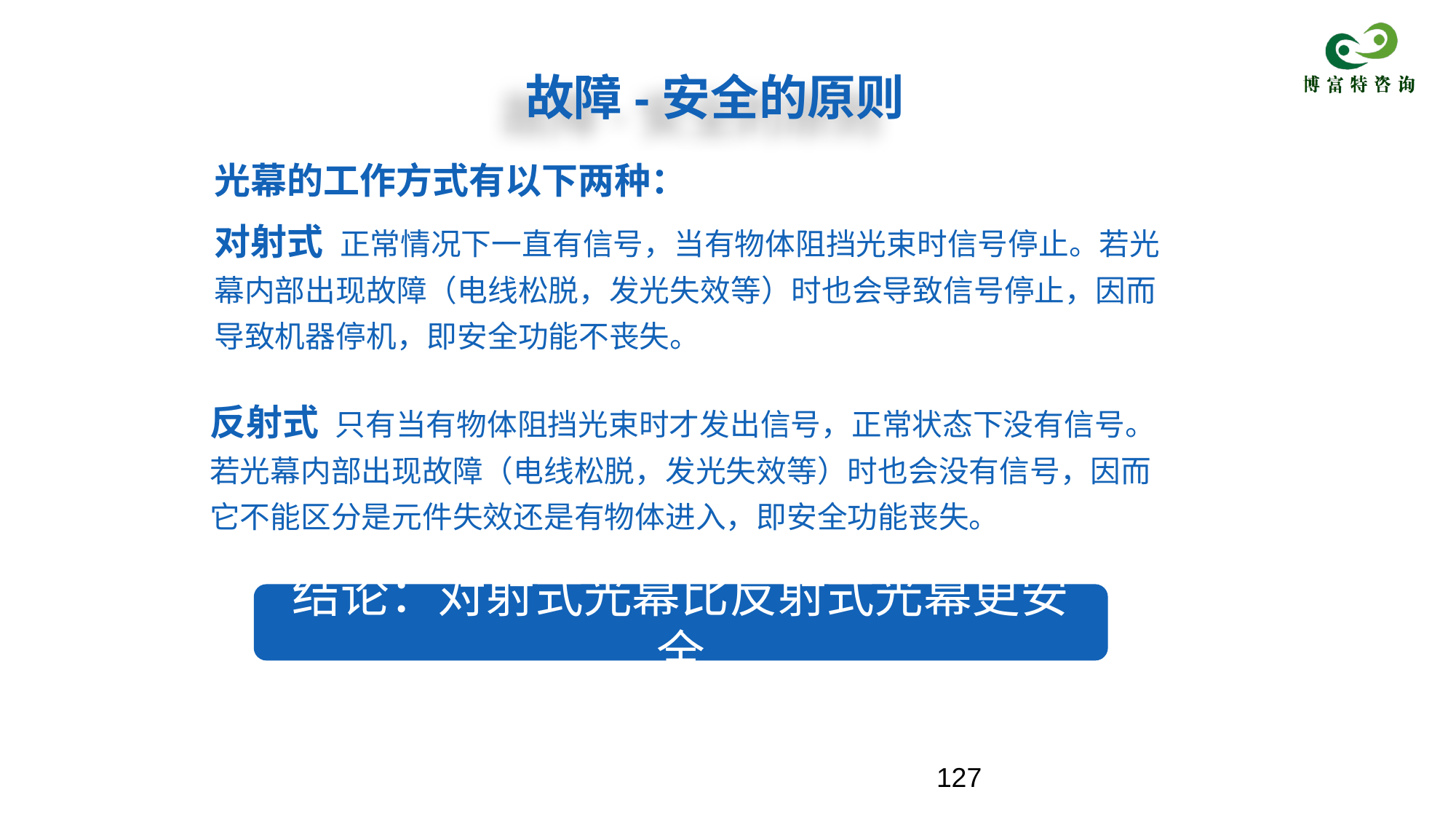

# 故障-安全的原则
光幕的工作方式有以下两种：
对射式  正常情况下一直有信号，当有物体阻挡光束时信号停止。若光幕内部出现故障（电线松脱，发光失效等）时也会导致信号停止，因而导致机器停机，即安全功能不丧失。

反射式  只有当有物体阻挡光束时才发出信号，正常状态下没有信号。若光幕内部出现故障（电线松脱，发光失效等）时也会没有信号，因而它不能区分是元件失效还是有物体进入，即安全功能丧失。

结论：对射式光幕比反射式光幕更安全
127